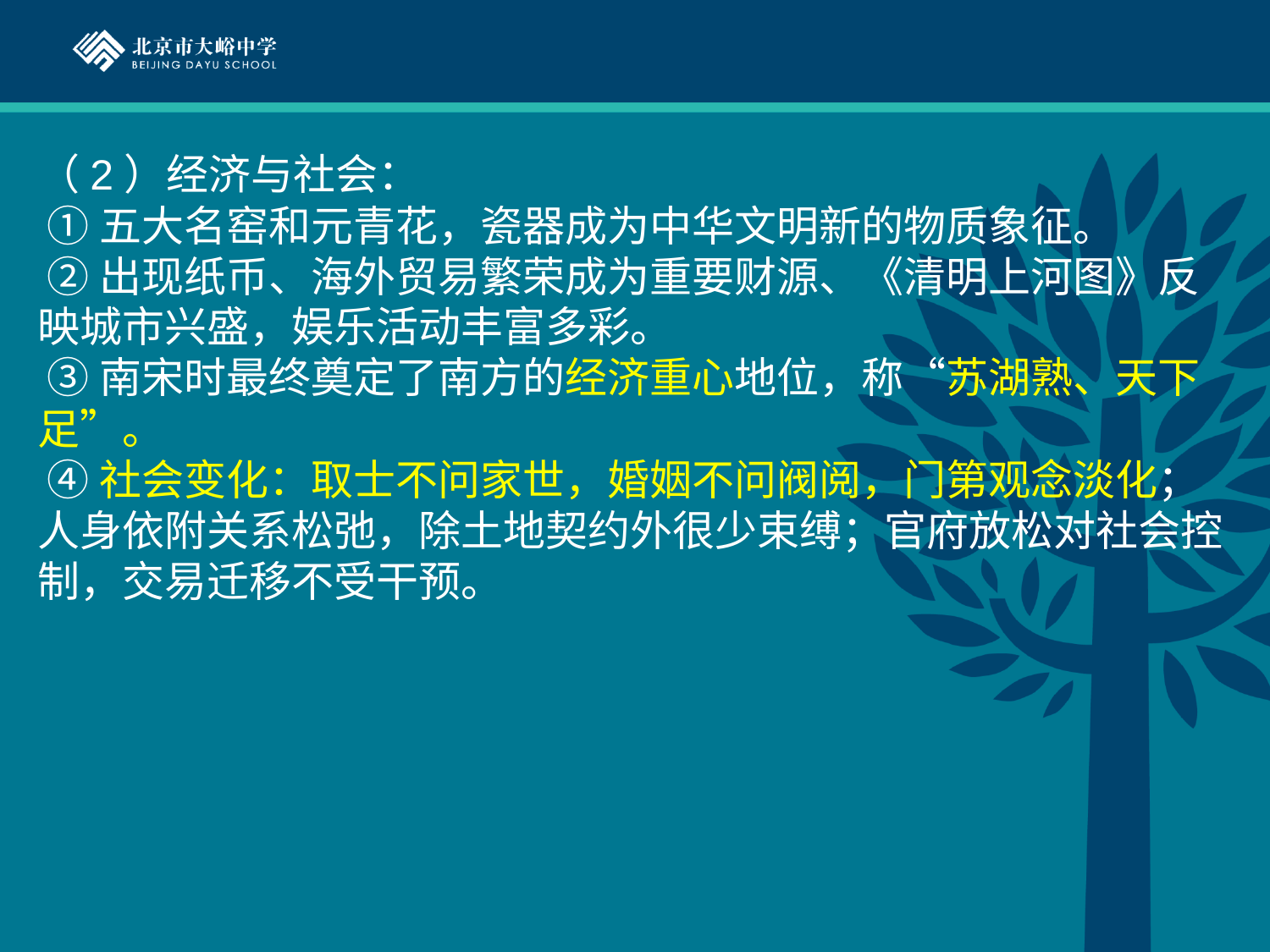

（2）经济与社会：
 ①五大名窑和元青花，瓷器成为中华文明新的物质象征。
 ②出现纸币、海外贸易繁荣成为重要财源、《清明上河图》反映城市兴盛，娱乐活动丰富多彩。
 ③南宋时最终奠定了南方的经济重心地位，称“苏湖熟、天下足”。
 ④社会变化：取士不问家世，婚姻不问阀阅，门第观念淡化；人身依附关系松弛，除土地契约外很少束缚；官府放松对社会控制，交易迁移不受干预。